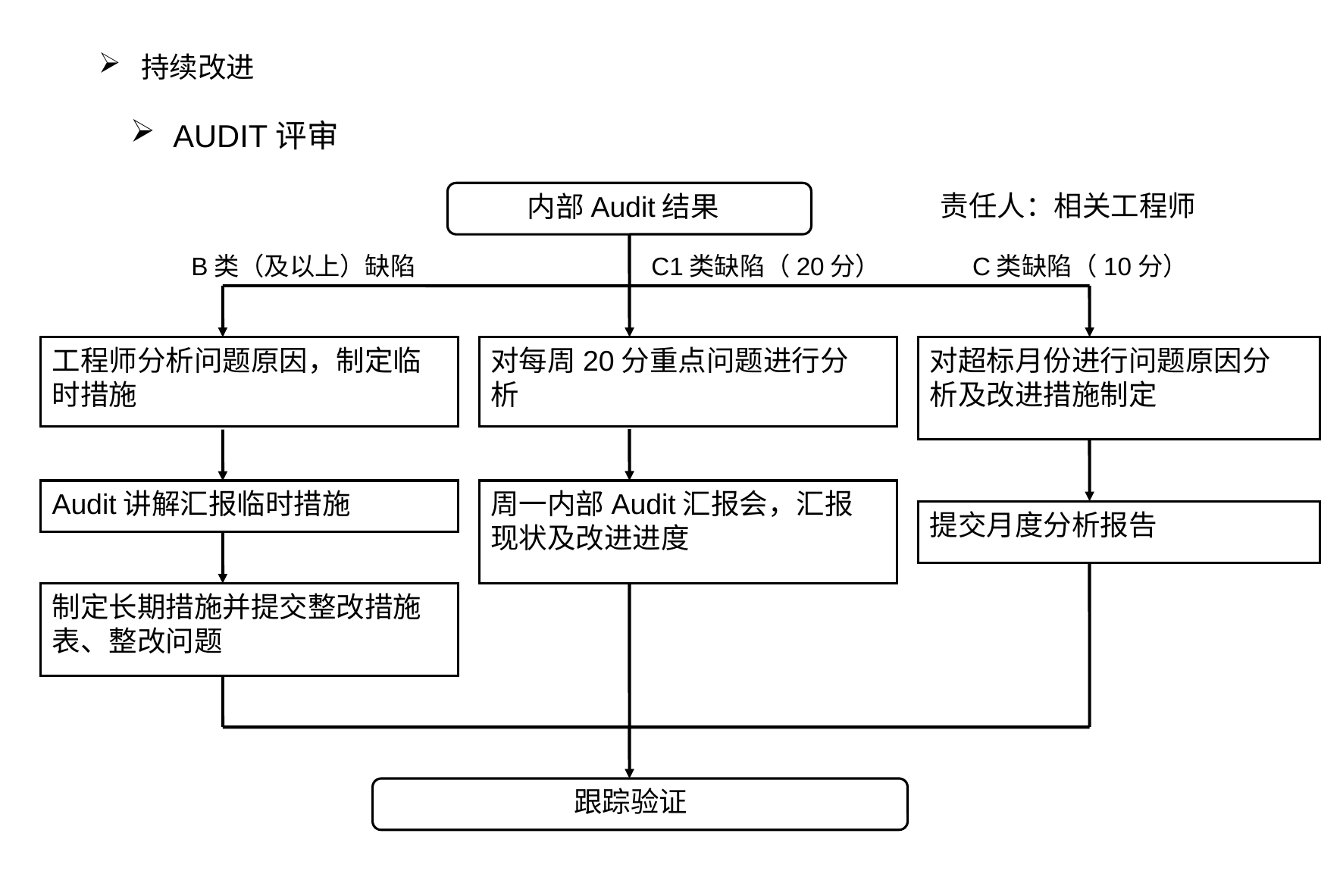

持续改进
AUDIT评审
责任人：相关工程师

内部Audit结果

B类（及以上）缺陷
C1类缺陷（20分）
C类缺陷（10分）

工程师分析问题原因，制定临时措施

对超标月份进行问题原因分析及改进措施制定

对每周20分重点问题进行分析

Audit讲解汇报临时措施

周一内部Audit汇报会，汇报现状及改进进度

提交月度分析报告

制定长期措施并提交整改措施表、整改问题

跟踪验证
32